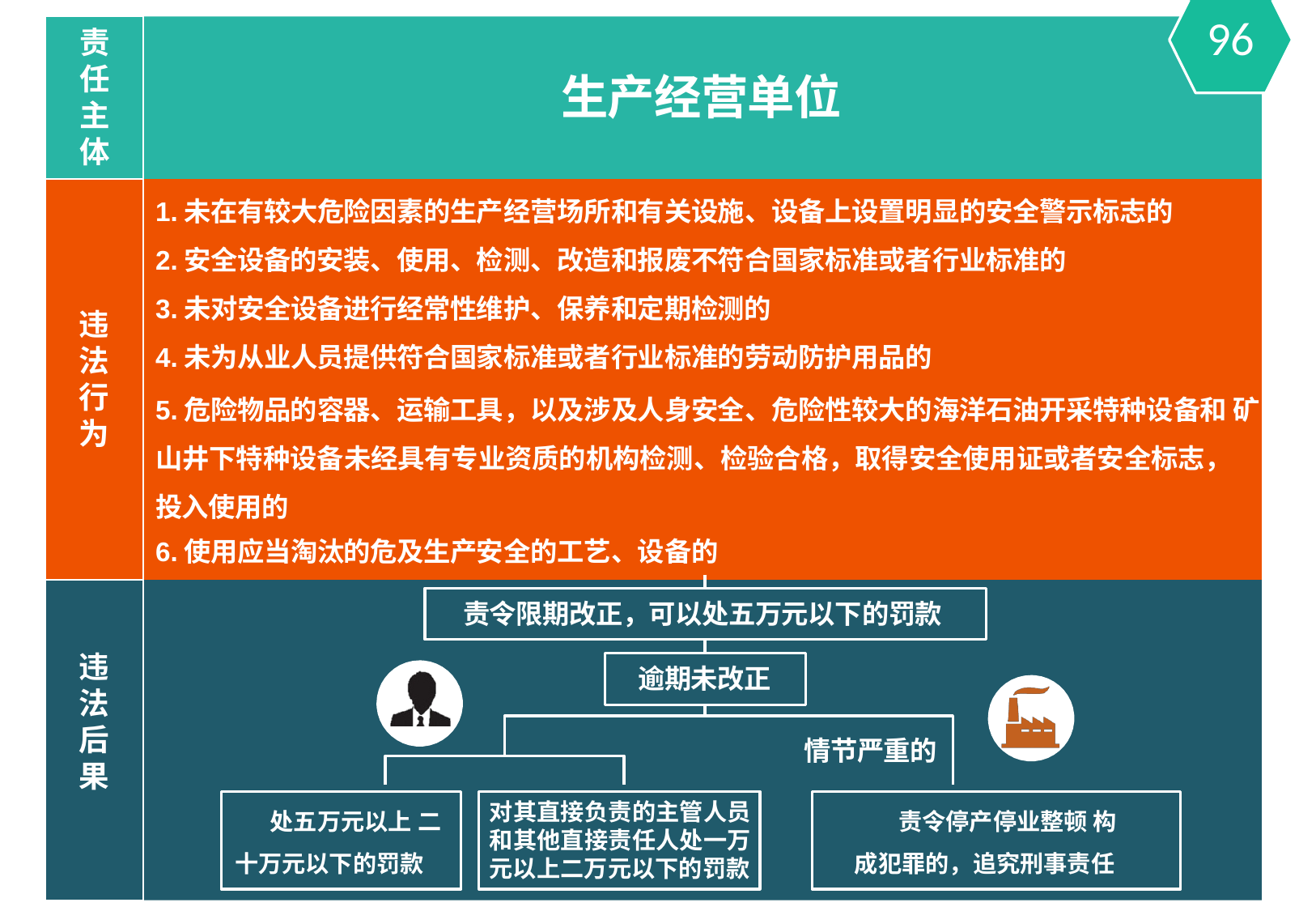

96

责 任 主 体
生产经营单位

1.未在有较大危险因素的生产经营场所和有关设施、设备上设置明显的安全警示标志的
2.安全设备的安装、使用、检测、改造和报废不符合国家标准或者行业标准的
3.未对安全设备进行经常性维护、保养和定期检测的
4.未为从业人员提供符合国家标准或者行业标准的劳动防护用品的
5.危险物品的容器、运输工具，以及涉及人身安全、危险性较大的海洋石油开采特种设备和 矿山井下特种设备未经具有专业资质的机构检测、检验合格，取得安全使用证或者安全标志， 投入使用的
6.使用应当淘汰的危及生产安全的工艺、设备的
违 法 行 为

责令限期改正，可以处五万元以下的罚款

违 法 后 果

逾期未改正

情节严重的

处五万元以上 二十万元以下的罚款
责令停产停业整顿 构成犯罪的，追究刑事责任
对其直接负责的主管人员 和其他直接责任人处一万 元以上二万元以下的罚款